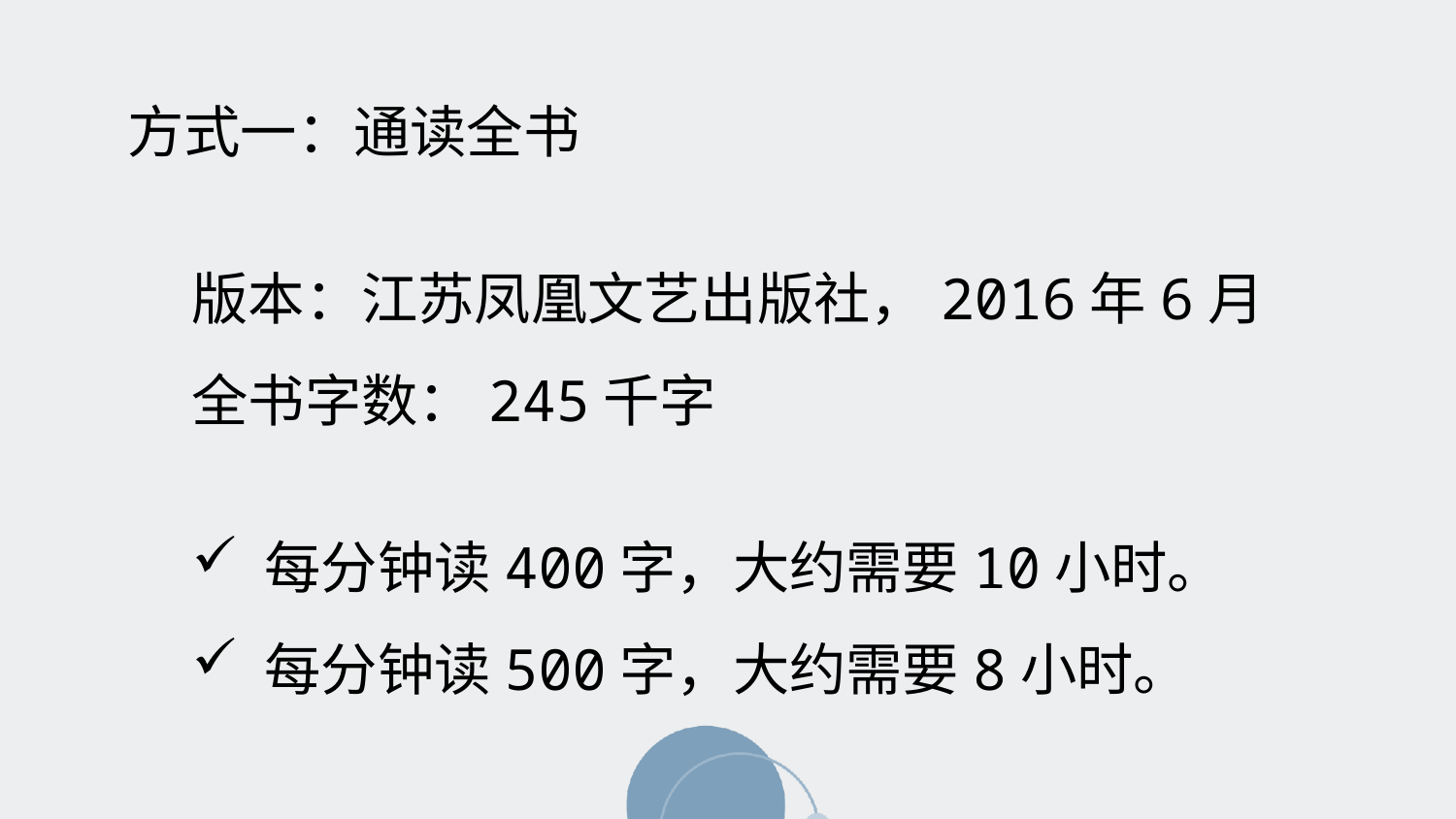

方式一：通读全书
版本：江苏凤凰文艺出版社，2016年6月
全书字数：245千字

每分钟读400字，大约需要10小时。
每分钟读500字，大约需要8小时。